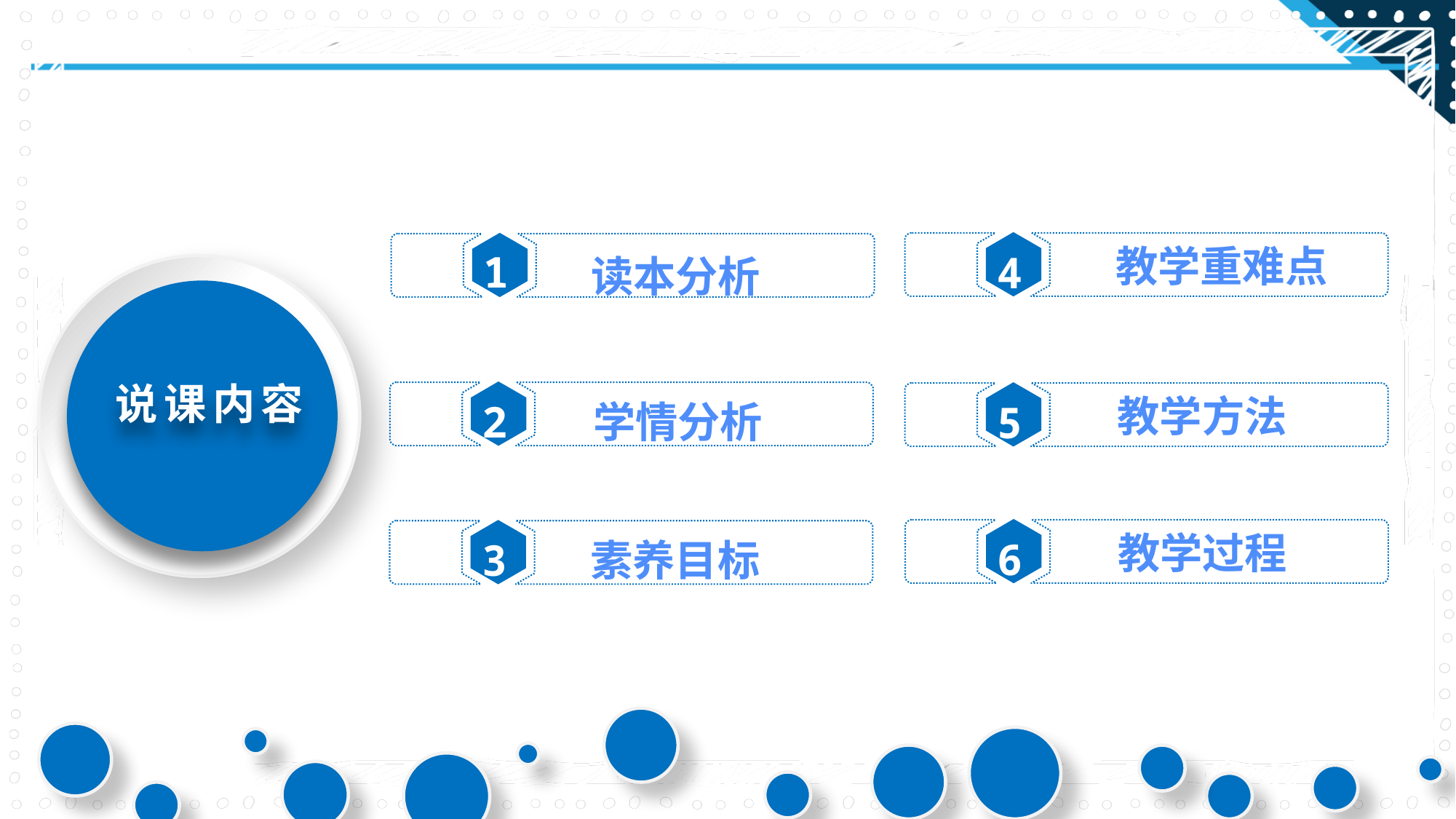

4

1
教学重难点
读本分析

说课内容

2

5
教学方法
学情分析

6

3
教学过程
素养目标